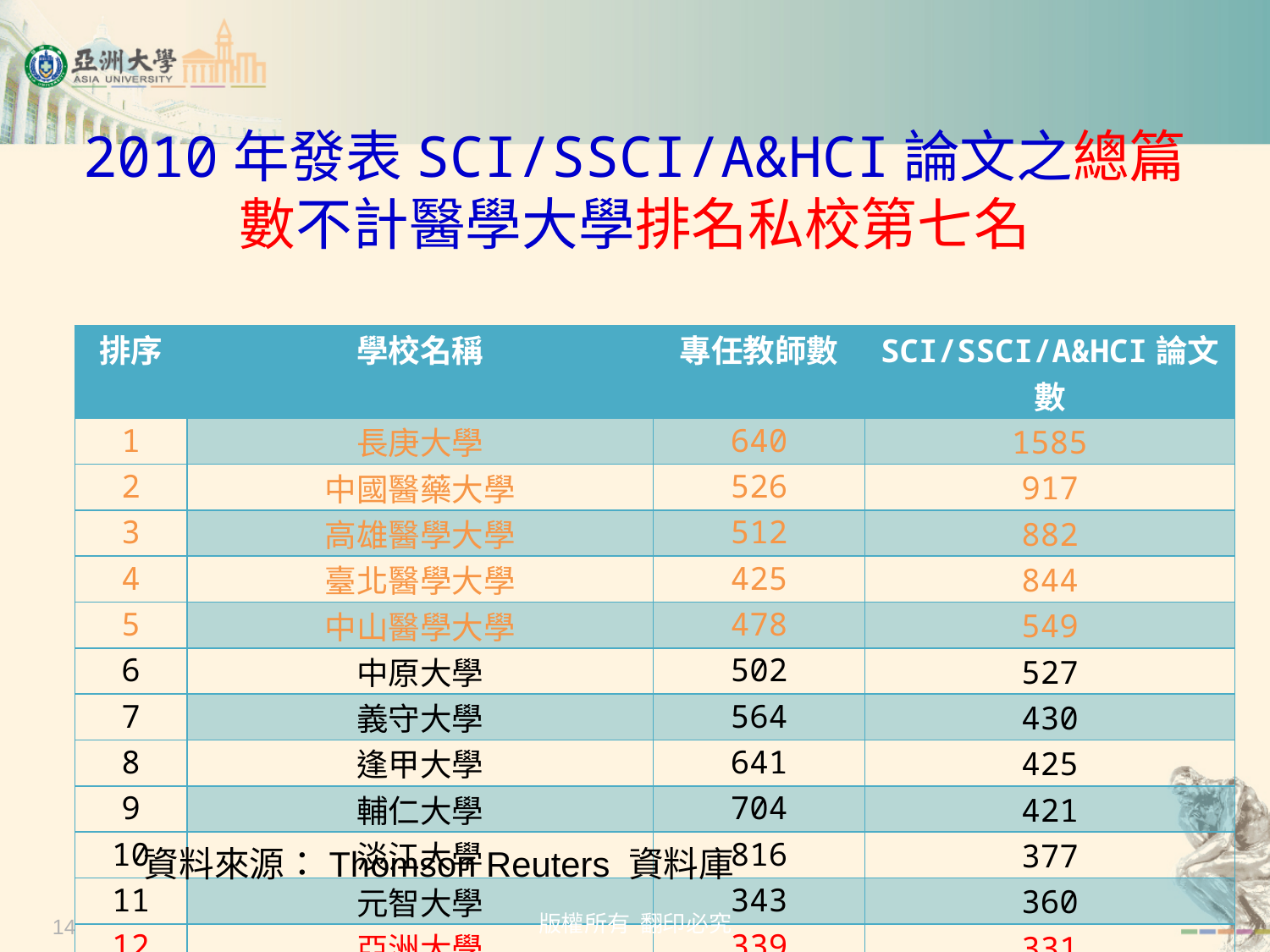

# 2010年發表SCI/SSCI/A&HCI論文之總篇數不計醫學大學排名私校第七名

| 排序 | 學校名稱 | 專任教師數 | SCI/SSCI/A&HCI論文數 |
| --- | --- | --- | --- |
| 1 | 長庚大學 | 640 | 1585 |
| 2 | 中國醫藥大學 | 526 | 917 |
| 3 | 高雄醫學大學 | 512 | 882 |
| 4 | 臺北醫學大學 | 425 | 844 |
| 5 | 中山醫學大學 | 478 | 549 |
| 6 | 中原大學 | 502 | 527 |
| 7 | 義守大學 | 564 | 430 |
| 8 | 逢甲大學 | 641 | 425 |
| 9 | 輔仁大學 | 704 | 421 |
| 10 | 淡江大學 | 816 | 377 |
| 11 | 元智大學 | 343 | 360 |
| 12 | 亞洲大學 | 339 | 331 |
 資料來源：Thomson Reuters 資料庫

版權所有  翻印必究
14